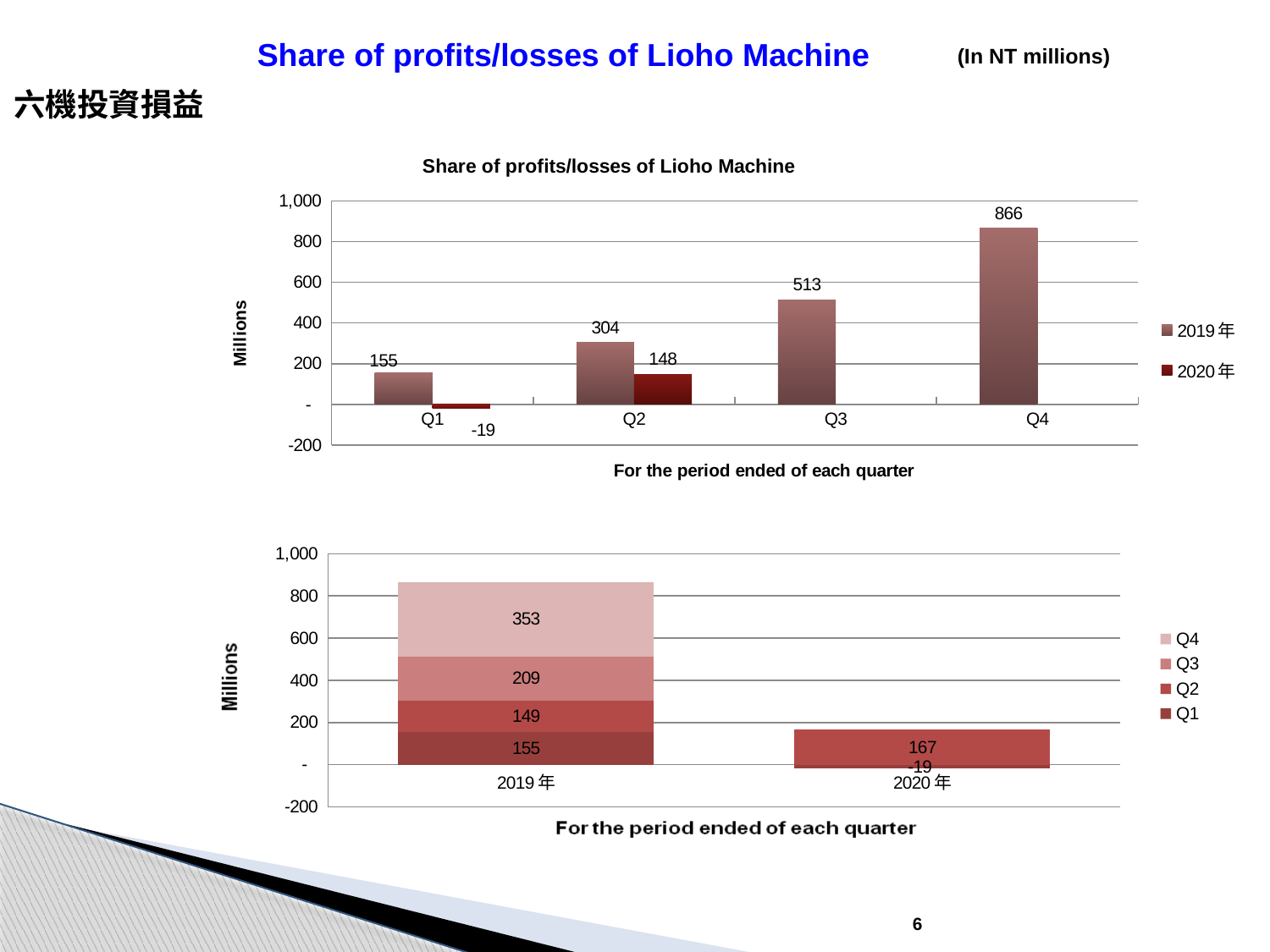

Share of profits/losses of Lioho Machine
(In NT millions)
六機投資損益

### Chart: Share of profits/losses of Lioho Machine

| Category | 2019年 | 2020年 |
|---|---|---|
| Q1 | 155.0 | -19.0 |
| Q2 | 304.0 | 148.0 |
| Q3 | 513.0 | None |
| Q4 | 866.0 | None |

### Chart

| Category | Q1 | Q2 | Q3 | Q4 |
|---|---|---|---|---|
| 2019年 | 155.0 | 149.0 | 209.0 | 353.0 |
| 2020年 | -19.0 | 167.0 | None | None |
6